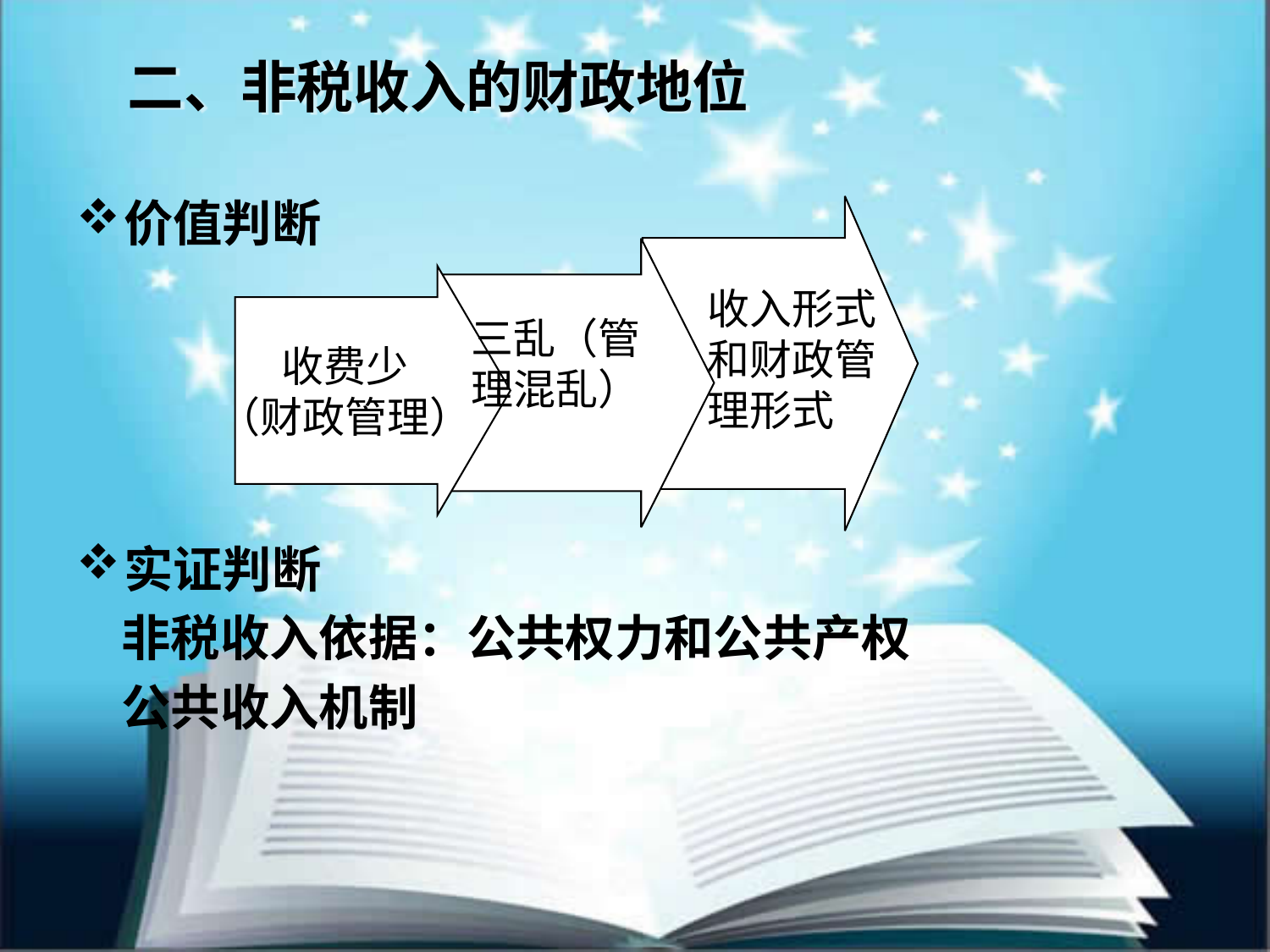

二、非税收入的财政地位
价值判断

实证判断
   非税收入依据：公共权力和公共产权
   公共收入机制

收费少
（财政管理）
收入形式
和财政管
理形式
三乱（管
理混乱）